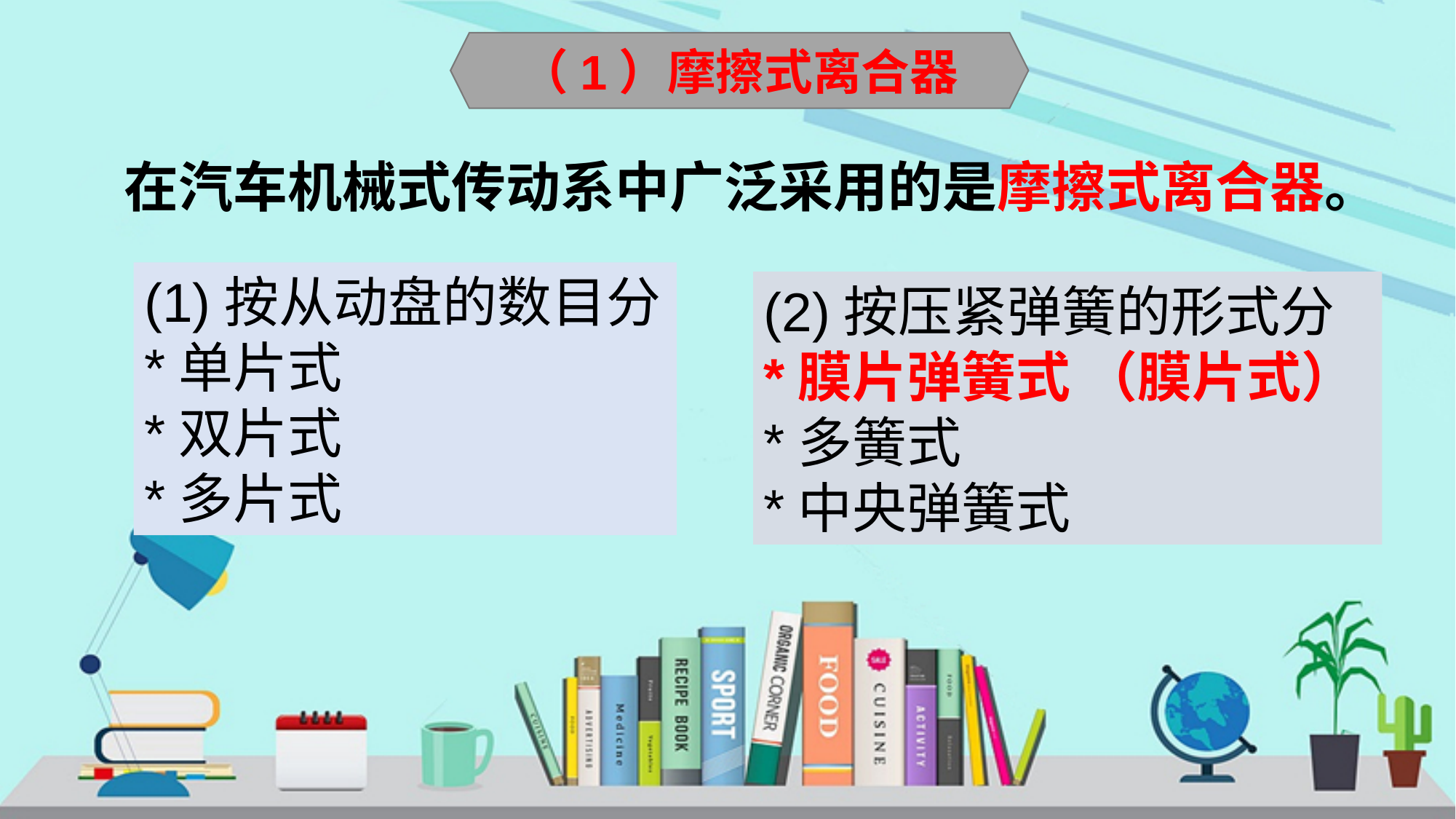

（1）摩擦式离合器
 在汽车机械式传动系中广泛采用的是摩擦式离合器。
(1)按从动盘的数目分
*单片式
*双片式
*多片式
(2)按压紧弹簧的形式分
*膜片弹簧式 （膜片式）
*多簧式
*中央弹簧式